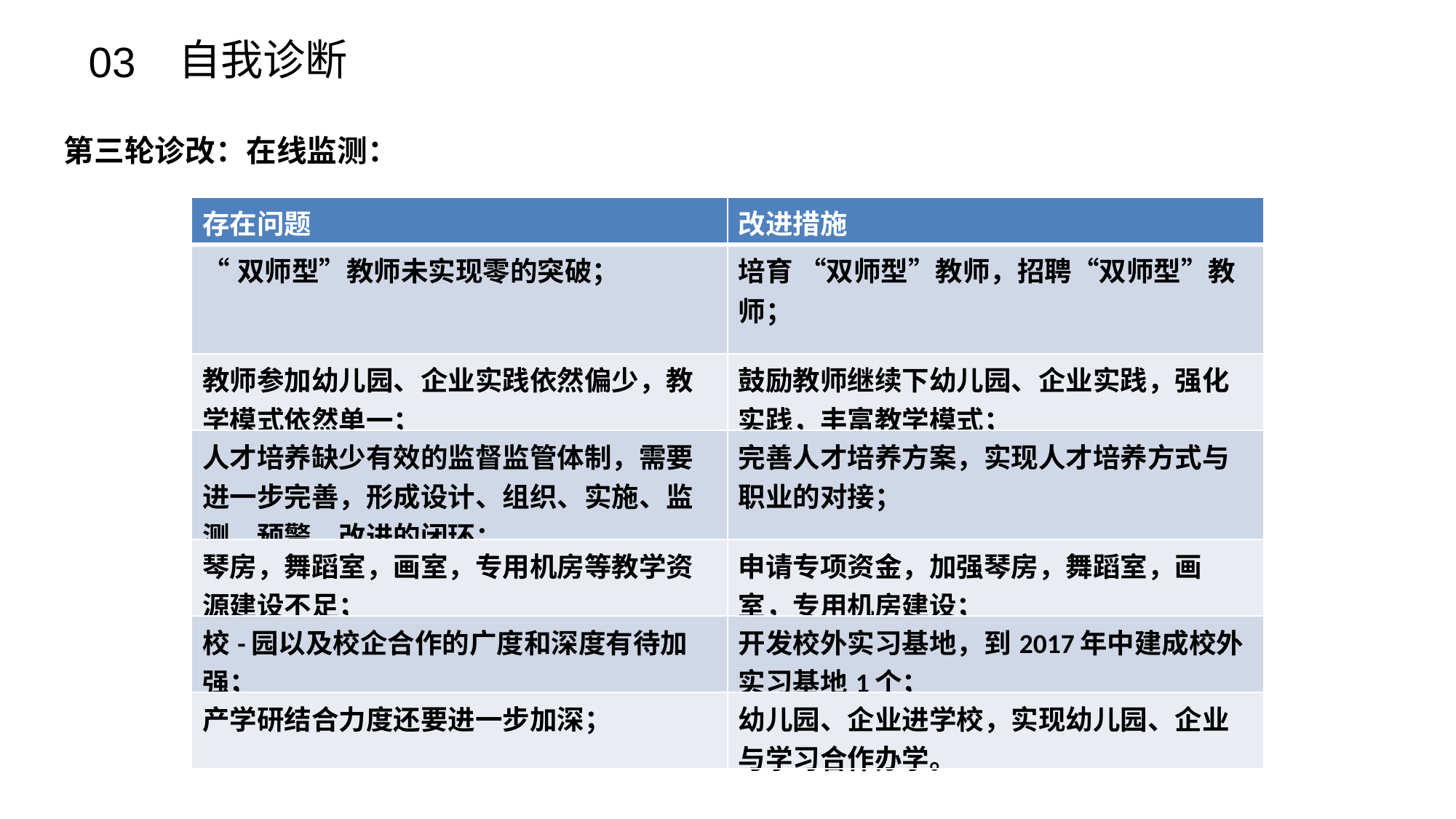

03
自我诊断
第三轮诊改：在线监测：
| 存在问题 | 改进措施 |
| --- | --- |
| “双师型”教师未实现零的突破； | 培育 “双师型”教师，招聘“双师型”教师； |
| 教师参加幼儿园、企业实践依然偏少，教学模式依然单一； | 鼓励教师继续下幼儿园、企业实践，强化实践，丰富教学模式； |
| 人才培养缺少有效的监督监管体制，需要进一步完善，形成设计、组织、实施、监测、预警、改进的闭环； | 完善人才培养方案，实现人才培养方式与职业的对接； |
| 琴房，舞蹈室，画室，专用机房等教学资源建设不足； | 申请专项资金，加强琴房，舞蹈室，画室，专用机房建设； |
| 校-园以及校企合作的广度和深度有待加强； | 开发校外实习基地，到2017年中建成校外实习基地1个； |
| 产学研结合力度还要进一步加深； | 幼儿园、企业进学校，实现幼儿园、企业与学习合作办学。 |
开展线上线下混合教学，提供资源利用率
继续进行专业调研，进行课程体系调整。
2.线开放课程的学
习情况不理想（选课
人数和学习进度）
1.招生的录取率和报
到率不高。
加强师资培训，提升教学资源建设质量
4.顶岗实习岗位专业
3.教学资源质量不高
对口率不高
加强校企合作，打通就业渠道，加强宣
传，促进招生。